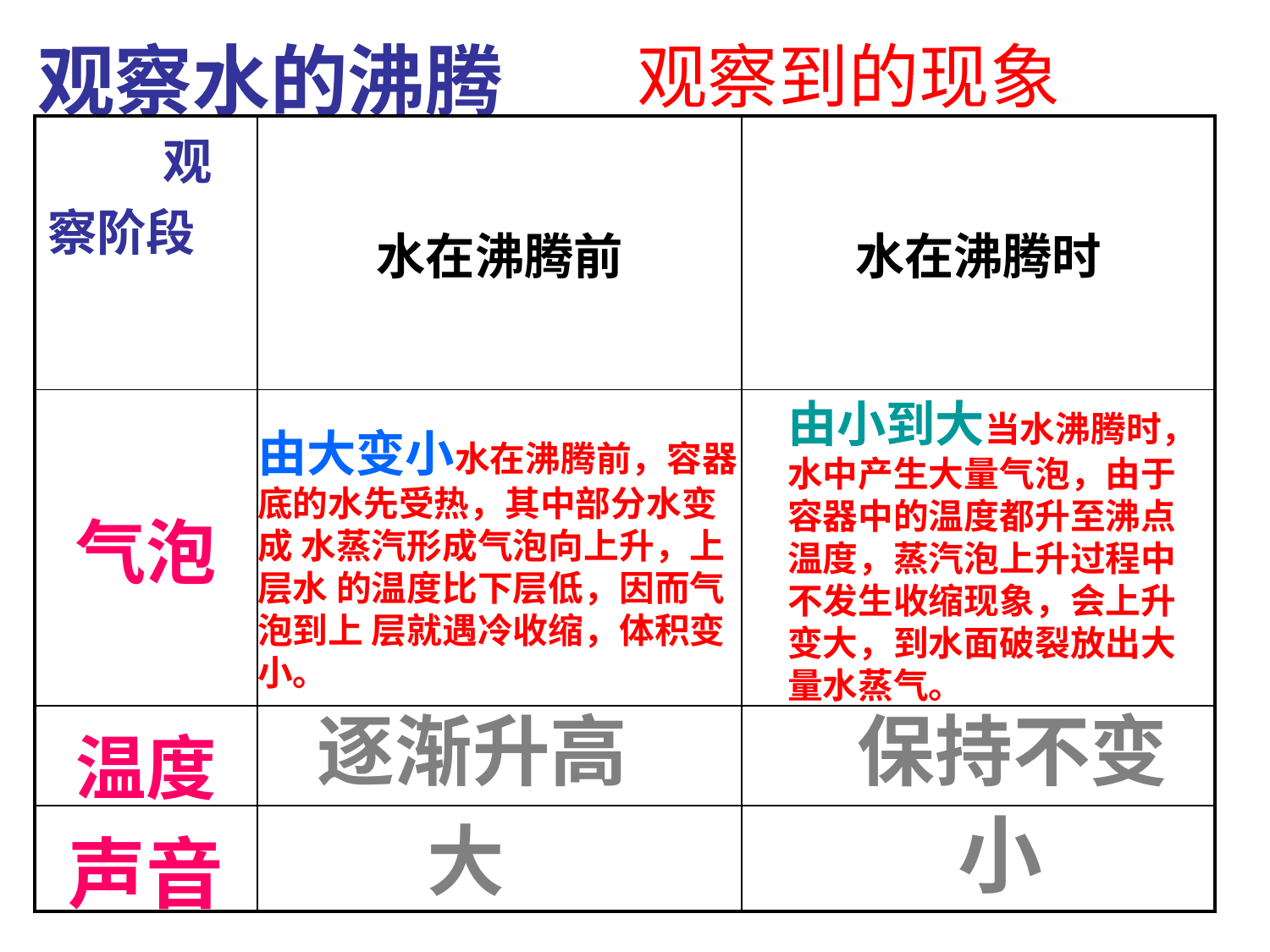

#
观察水的沸腾
观察到的现象
| 观察阶段 | 水在沸腾前 | 水在沸腾时 |
| --- | --- | --- |
| 气泡 |  |  |
| 温度 |  |  |
| 声音 |  |  |
由小到大当水沸腾时，水中产生大量气泡，由于容器中的温度都升至沸点温度，蒸汽泡上升过程中不发生收缩现象，会上升变大，到水面破裂放出大量水蒸气。
由大变小水在沸腾前，容器   底的水先受热，其中部分水变     成 水蒸汽形成气泡向上升，上    层水 的温度比下层低，因而气    泡到上 层就遇冷收缩，体积变 小。
逐渐升高
保持不变
小
大